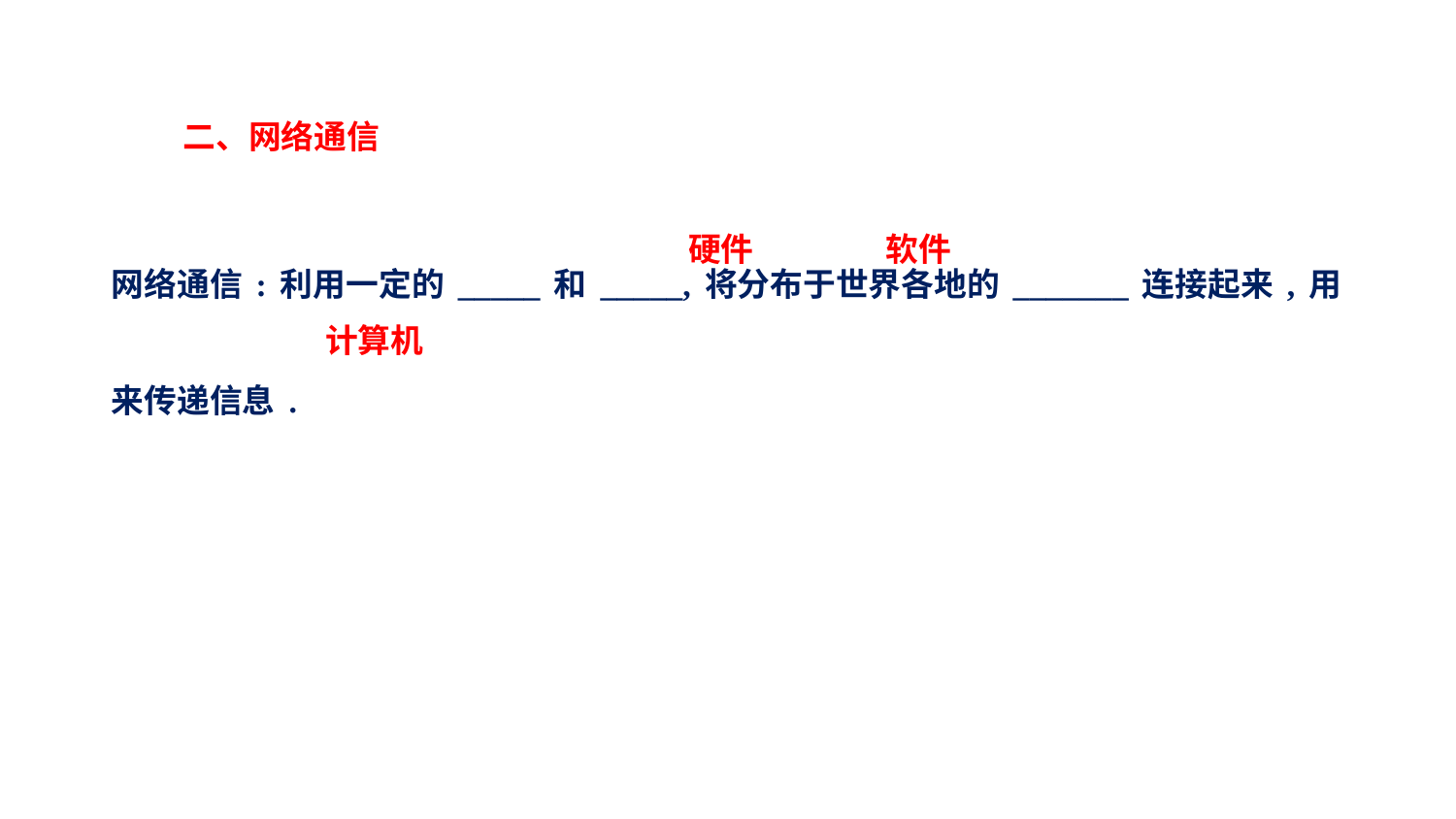

二、网络通信
网络通信:利用一定的_____和_____,将分布于世界各地的_______连接起来,用来传递信息.
硬件
软件
计算机